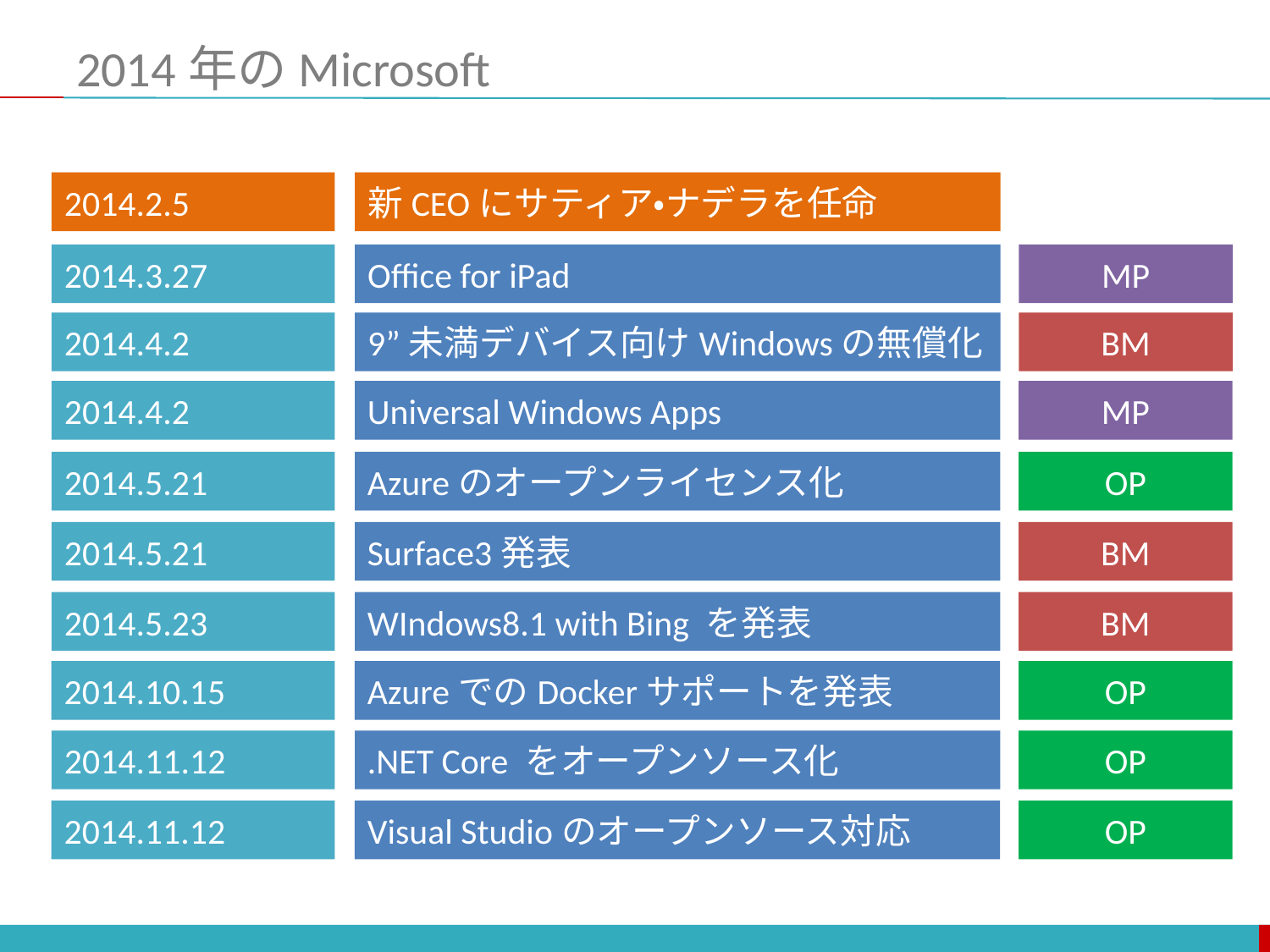

# 2014年のMicrosoft
2014.2.5
新CEOにサティア・ナデラを任命
2014.3.27
Office for iPad
MP
2014.4.2
9”未満デバイス向けWindowsの無償化
BM
2014.4.2
Universal Windows Apps
MP
2014.5.21
Azureのオープンライセンス化
OP
2014.5.21
Surface3発表
BM
2014.5.23
WIndows8.1 with Bing を発表
BM
2014.10.15
AzureでのDockerサポートを発表
OP
2014.11.12
.NET Core をオープンソース化
OP
2014.11.12
Visual Studioのオープンソース対応
OP